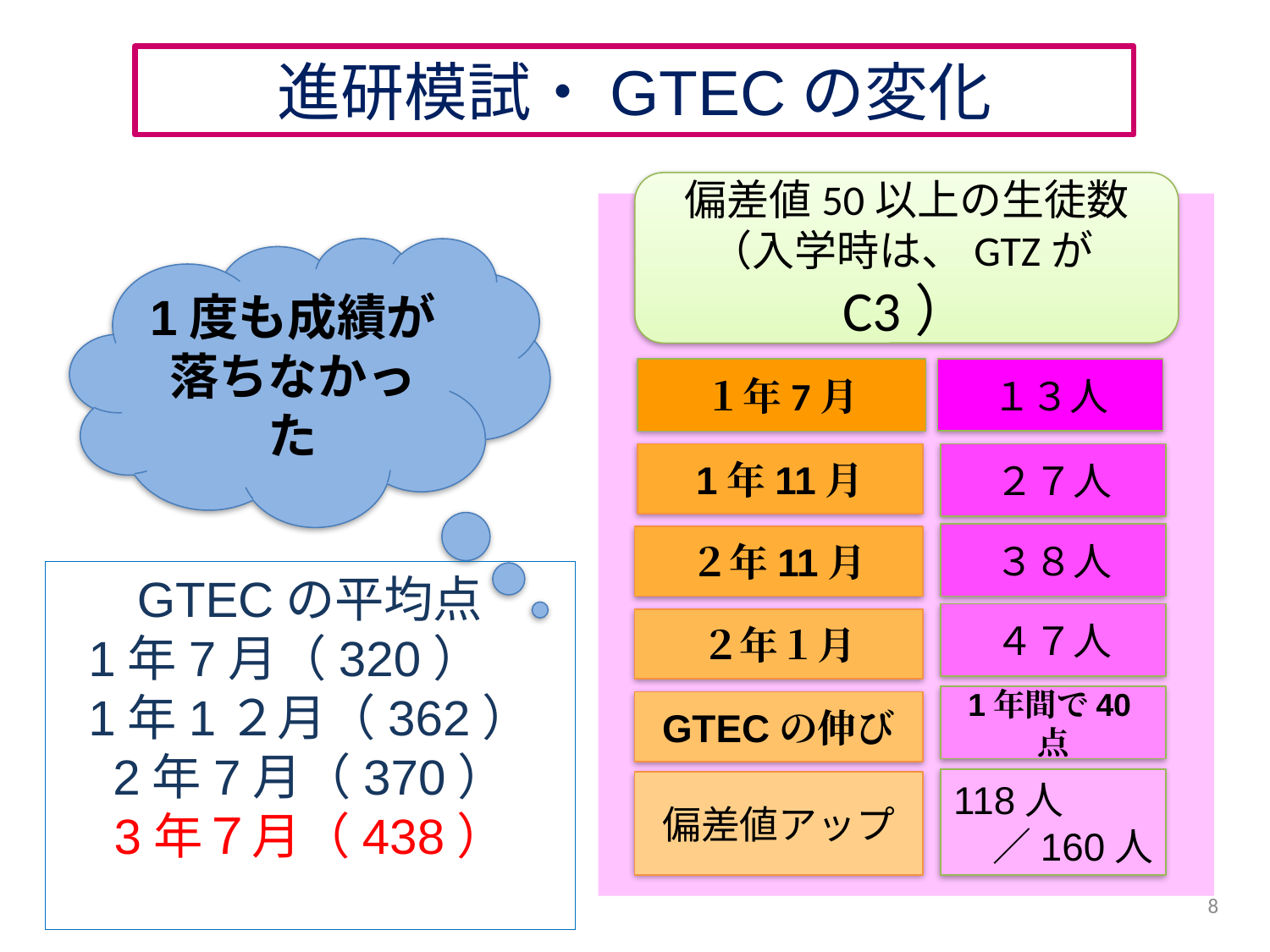

進研模試・GTECの変化
偏差値50以上の生徒数
（入学時は、GTZがC3）

１年7月
1年11月
２年11月
２年１月
GTECの伸び
偏差値アップ
１３人
２７人
３８人
４７人
1年間で40点
118人
／160人
|  |
| --- |
1度も成績が落ちなかった
GTECの平均点
1年7月（320）
1年1２月（362）
2年7月（370）
3年７月（438）

8